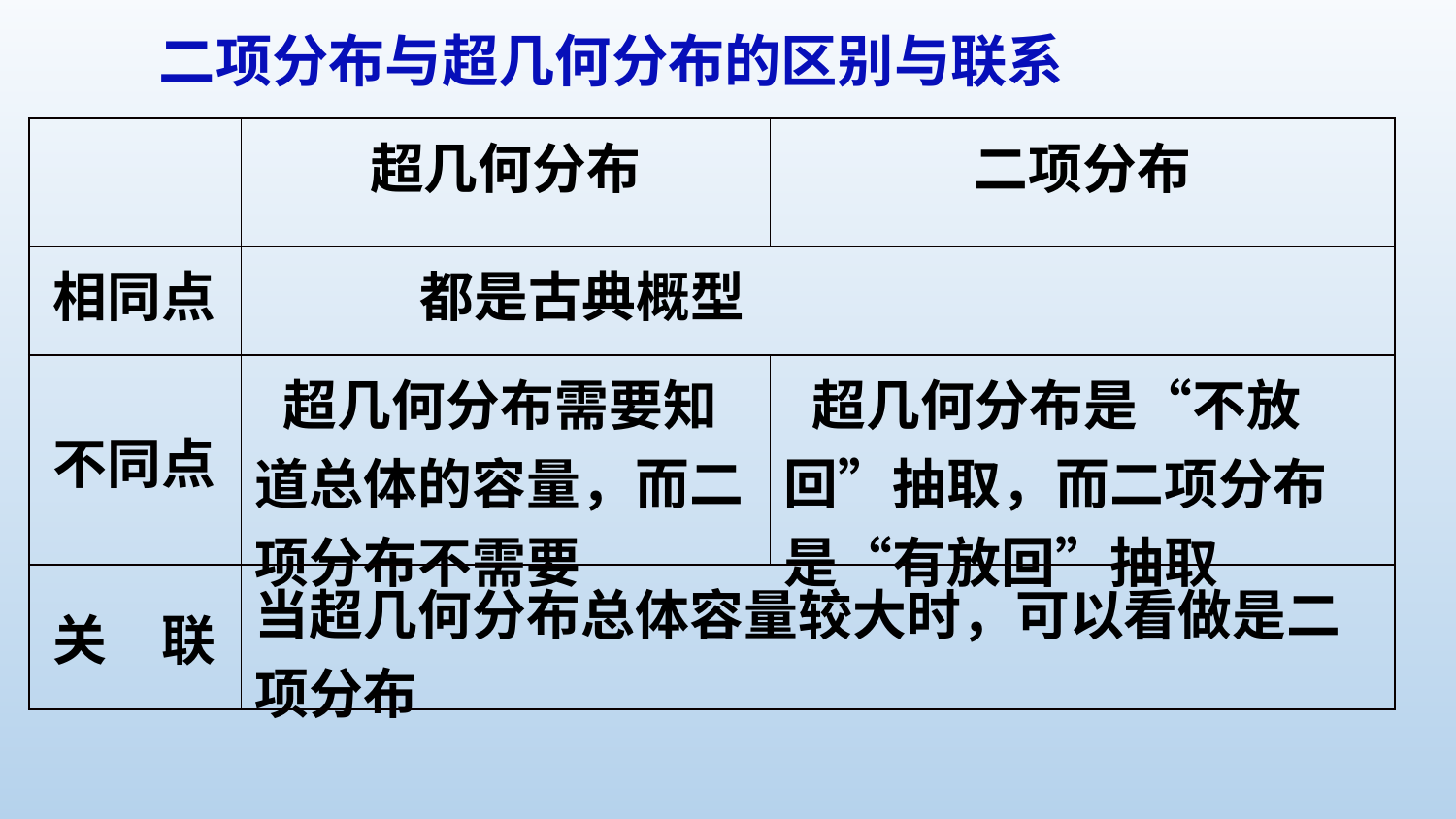

二项分布与超几何分布的区别与联系
|  | 超几何分布 | 二项分布 |
| --- | --- | --- |
| 相同点 | 都是古典概型 |  |
| 不同点 | 超几何分布需要知道总体的容量，而二项分布不需要 | 超几何分布是“不放回”抽取，而二项分布是“有放回”抽取 |
| 关　联 | 当超几何分布总体容量较大时，可以看做是二项分布 |  |